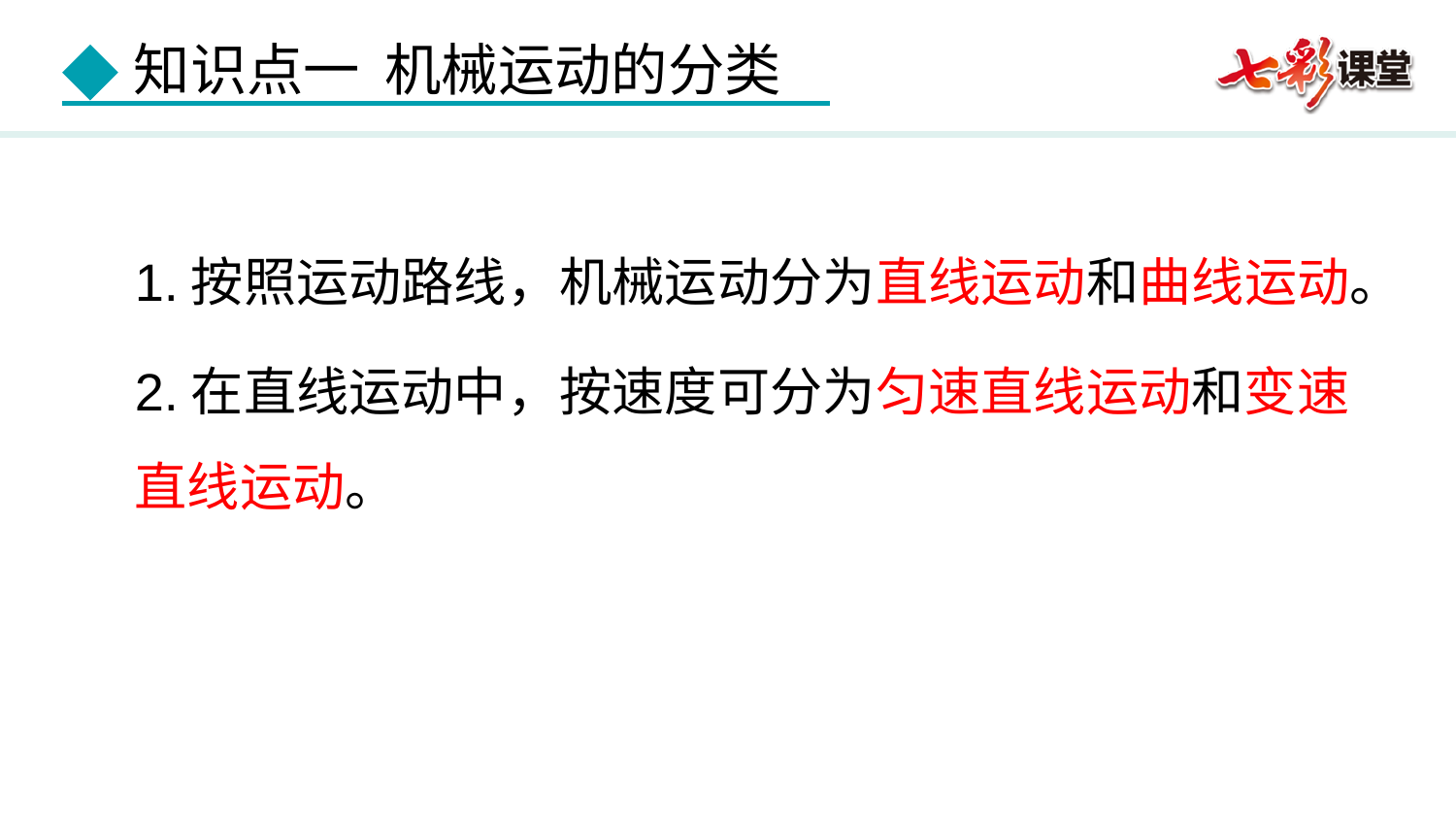

1.按照运动路线，机械运动分为直线运动和曲线运动。
2.在直线运动中，按速度可分为匀速直线运动和变速
直线运动。